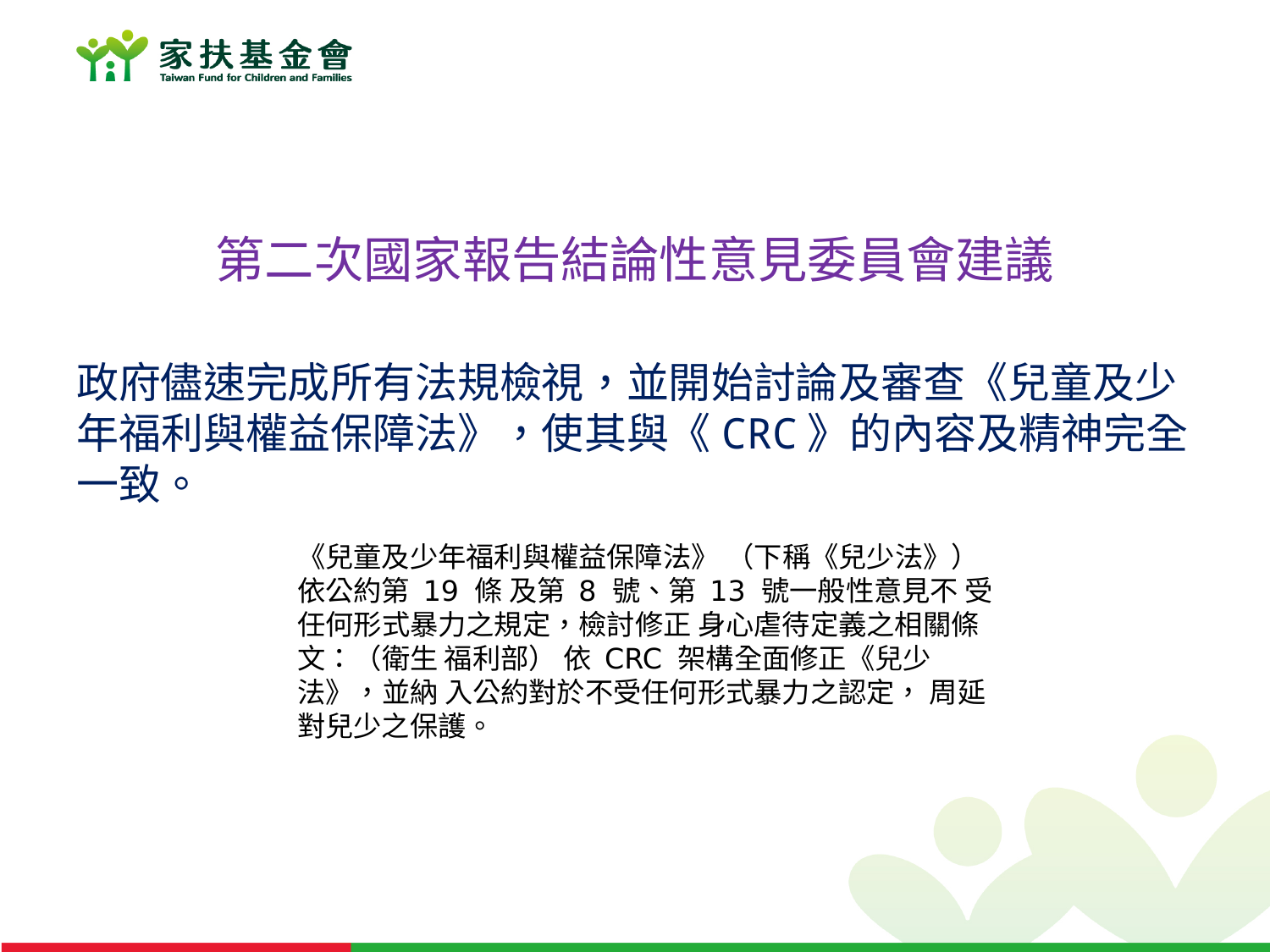

第二次國家報告結論性意見委員會建議

政府儘速完成所有法規檢視，並開始討論及審查《兒童及少年福利與權益保障法》，使其與《CRC》的內容及精神完全一致。
《兒童及少年福利與權益保障法》 （下稱《兒少法》）依公約第 19 條 及第 8 號、第 13 號一般性意見不 受任何形式暴力之規定，檢討修正 身心虐待定義之相關條文：（衛生 福利部） 依 CRC 架構全面修正《兒少法》，並納 入公約對於不受任何形式暴力之認定， 周延對兒少之保護。